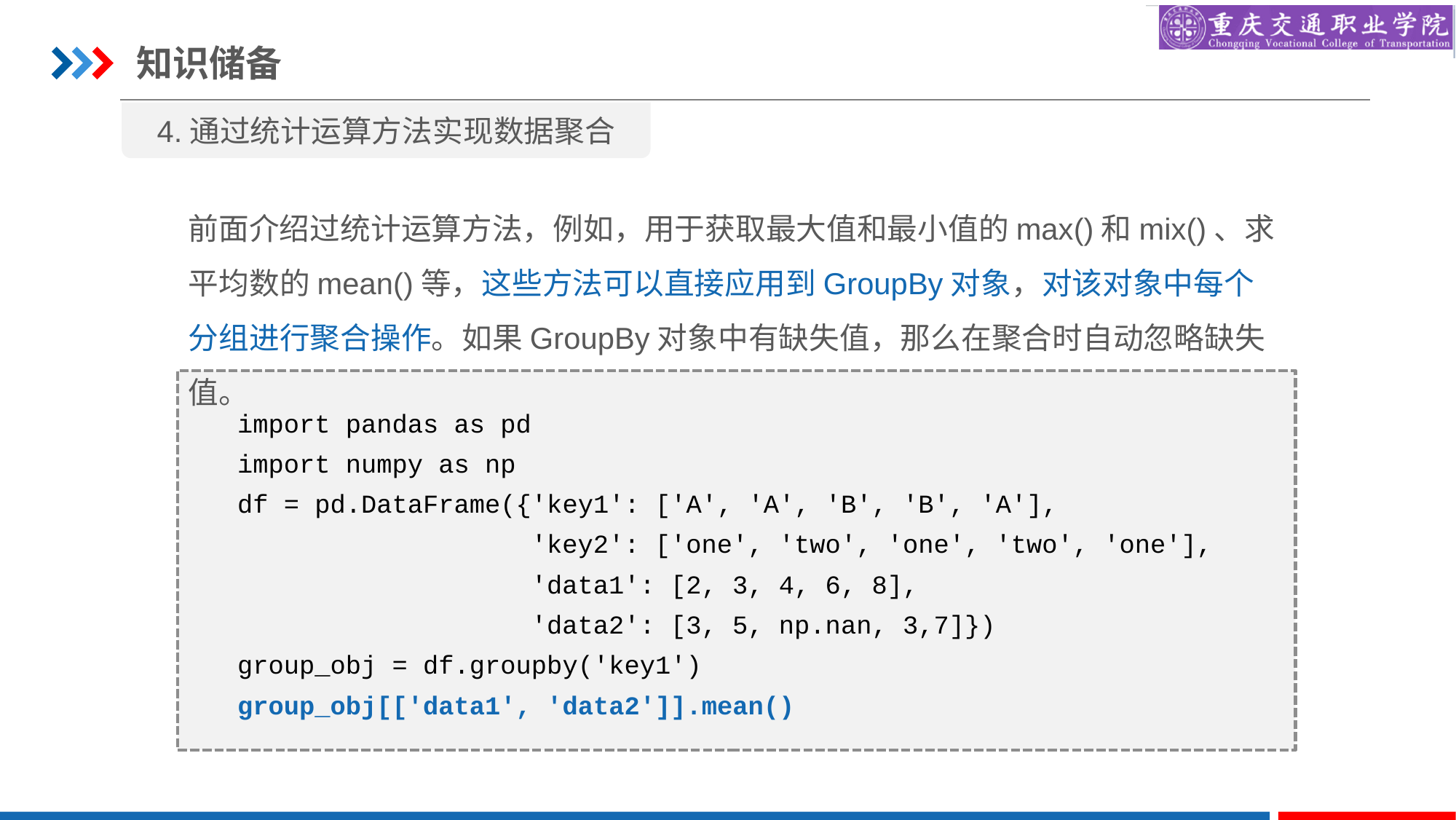

知识储备

4.通过统计运算方法实现数据聚合
前面介绍过统计运算方法，例如，用于获取最大值和最小值的max()和mix()、求平均数的mean()等，这些方法可以直接应用到GroupBy对象，对该对象中每个分组进行聚合操作。如果GroupBy对象中有缺失值，那么在聚合时自动忽略缺失值。

import pandas as pd
import numpy as np
df = pd.DataFrame({'key1': ['A', 'A', 'B', 'B', 'A'],
                   'key2': ['one', 'two', 'one', 'two', 'one'],
                   'data1': [2, 3, 4, 6, 8],
                   'data2': [3, 5, np.nan, 3,7]})
group_obj = df.groupby('key1')
group_obj[['data1', 'data2']].mean()